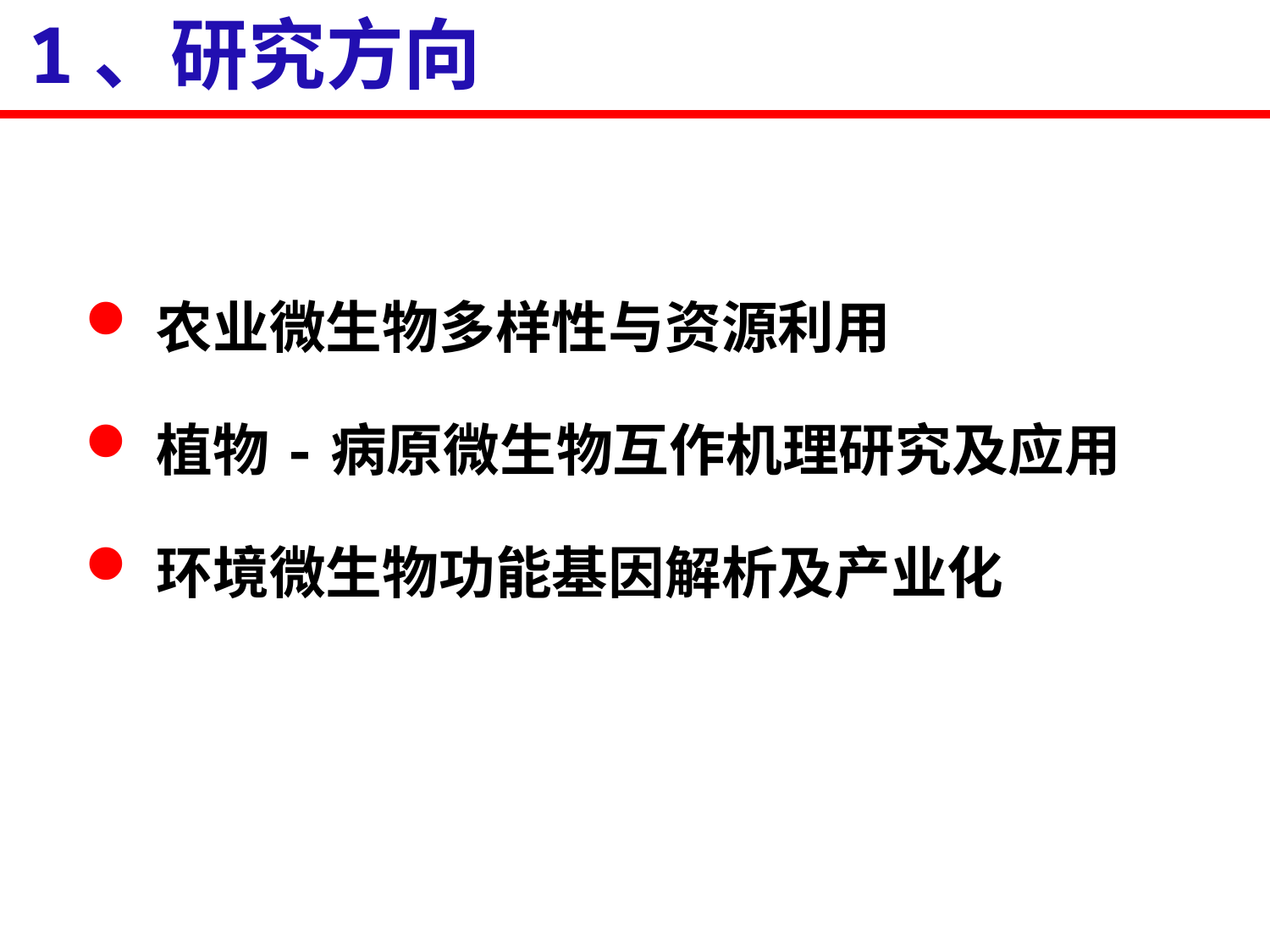

1、研究方向

农业微生物多样性与资源利用
植物-病原微生物互作机理研究及应用
环境微生物功能基因解析及产业化